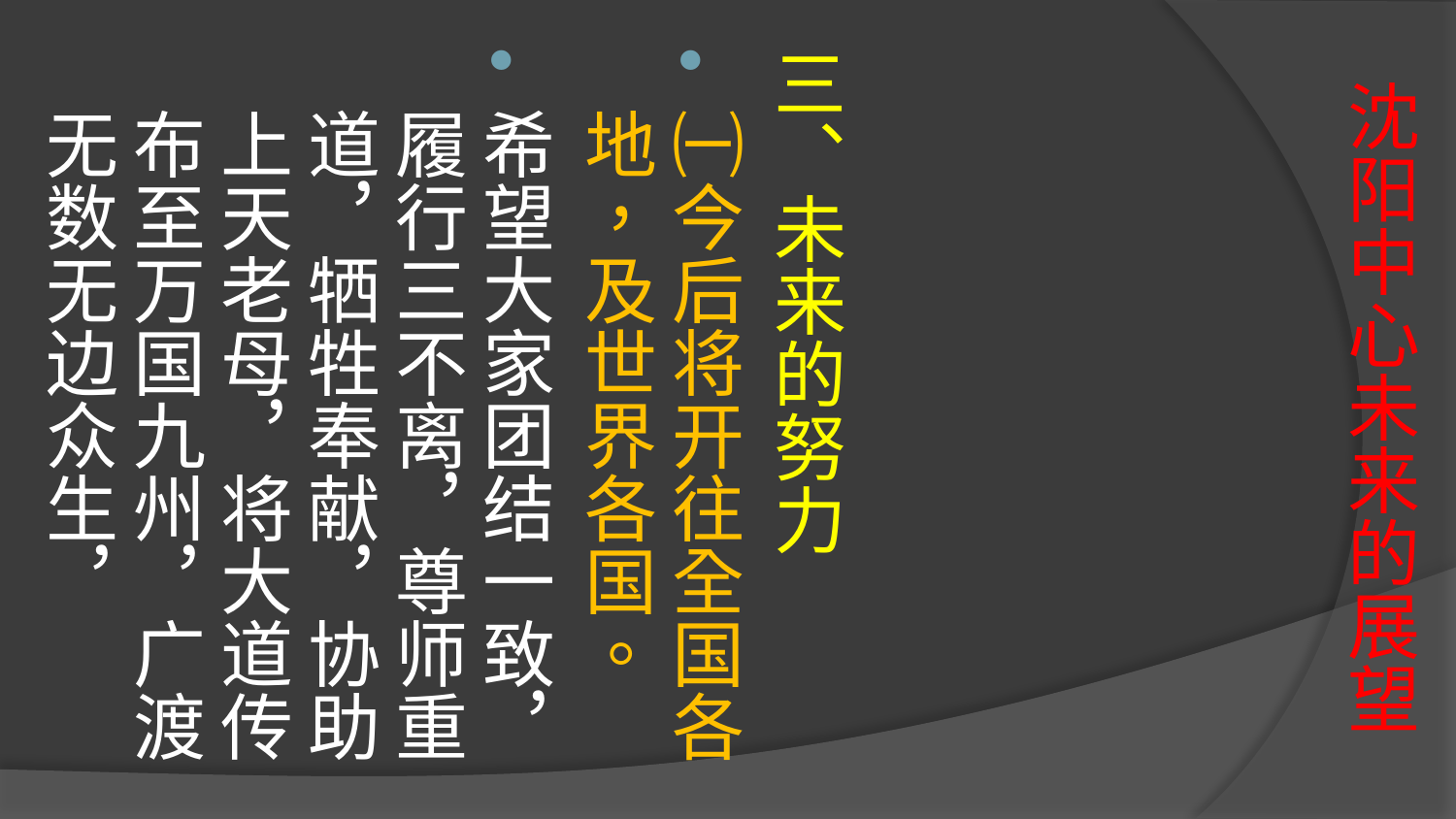

# 沈阳中心未来的展望
三、未来的努力
㈠今后将开往全国各地，及世界各国。
希望大家团结一致，履行三不离，尊师重道，牺牲奉献，协助上天老母，将大道传布至万国九州，广渡无数无边众生，